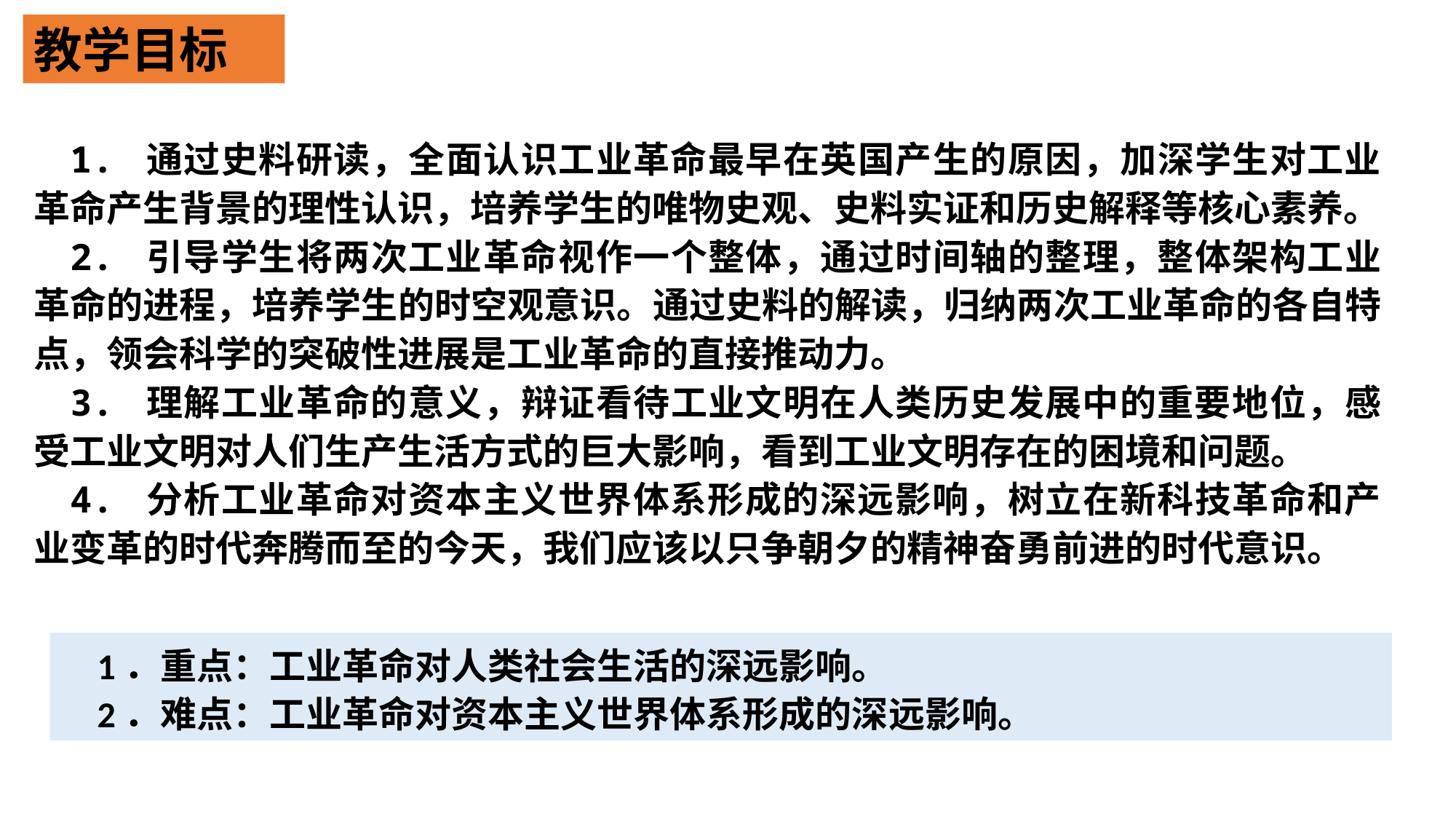

教学目标
1. 通过史料研读，全面认识工业革命最早在英国产生的原因，加深学生对工业革命产生背景的理性认识，培养学生的唯物史观、史料实证和历史解释等核心素养。
2. 引导学生将两次工业革命视作一个整体，通过时间轴的整理，整体架构工业革命的进程，培养学生的时空观意识。通过史料的解读，归纳两次工业革命的各自特点，领会科学的突破性进展是工业革命的直接推动力。
3. 理解工业革命的意义，辩证看待工业文明在人类历史发展中的重要地位，感受工业文明对人们生产生活方式的巨大影响，看到工业文明存在的困境和问题。
4. 分析工业革命对资本主义世界体系形成的深远影响，树立在新科技革命和产业变革的时代奔腾而至的今天，我们应该以只争朝夕的精神奋勇前进的时代意识。
1．重点：工业革命对人类社会生活的深远影响。
2．难点：工业革命对资本主义世界体系形成的深远影响。